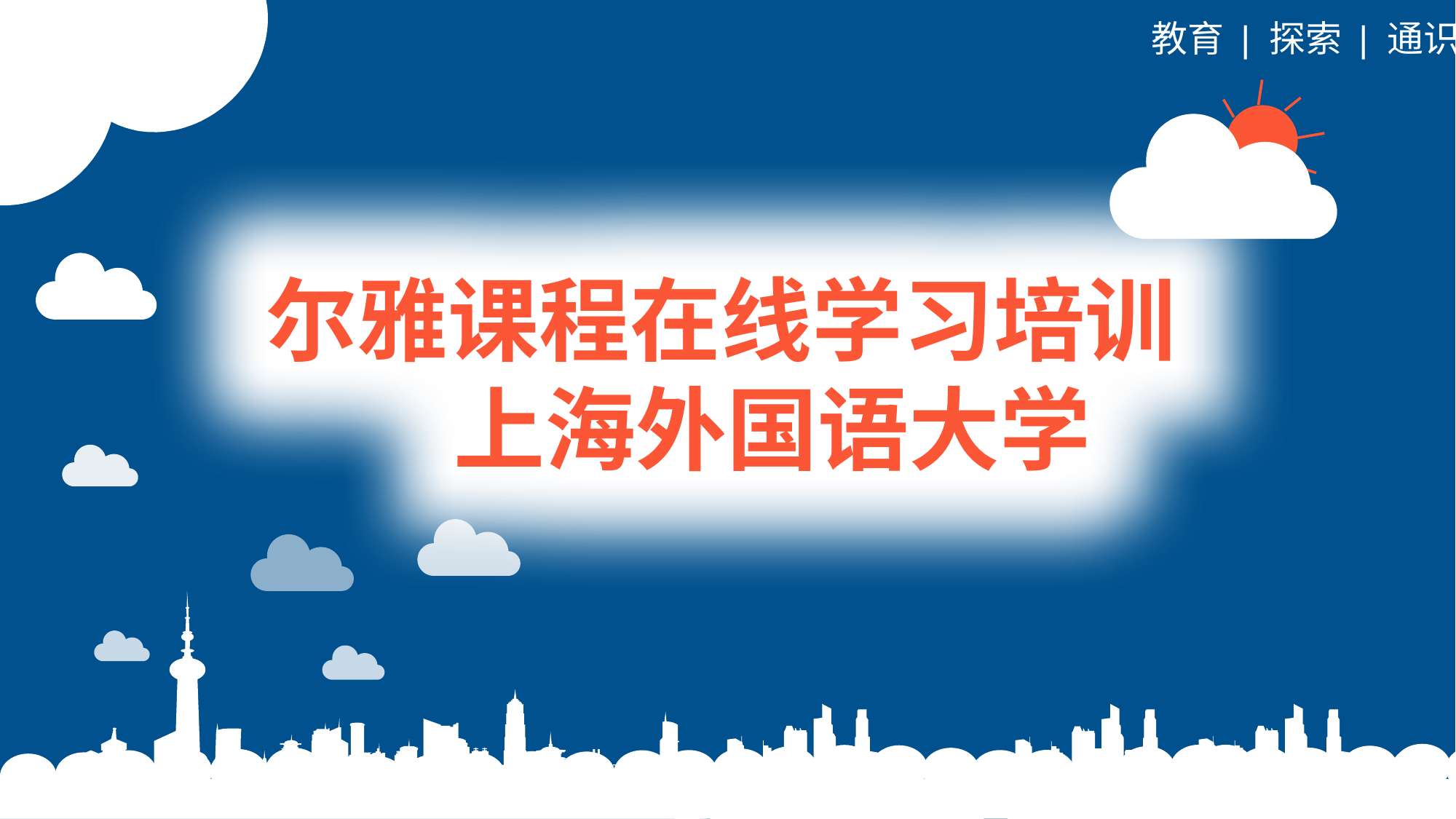

教育 | 探索 | 通识

尔雅课程在线学习培训
        上海外国语大学